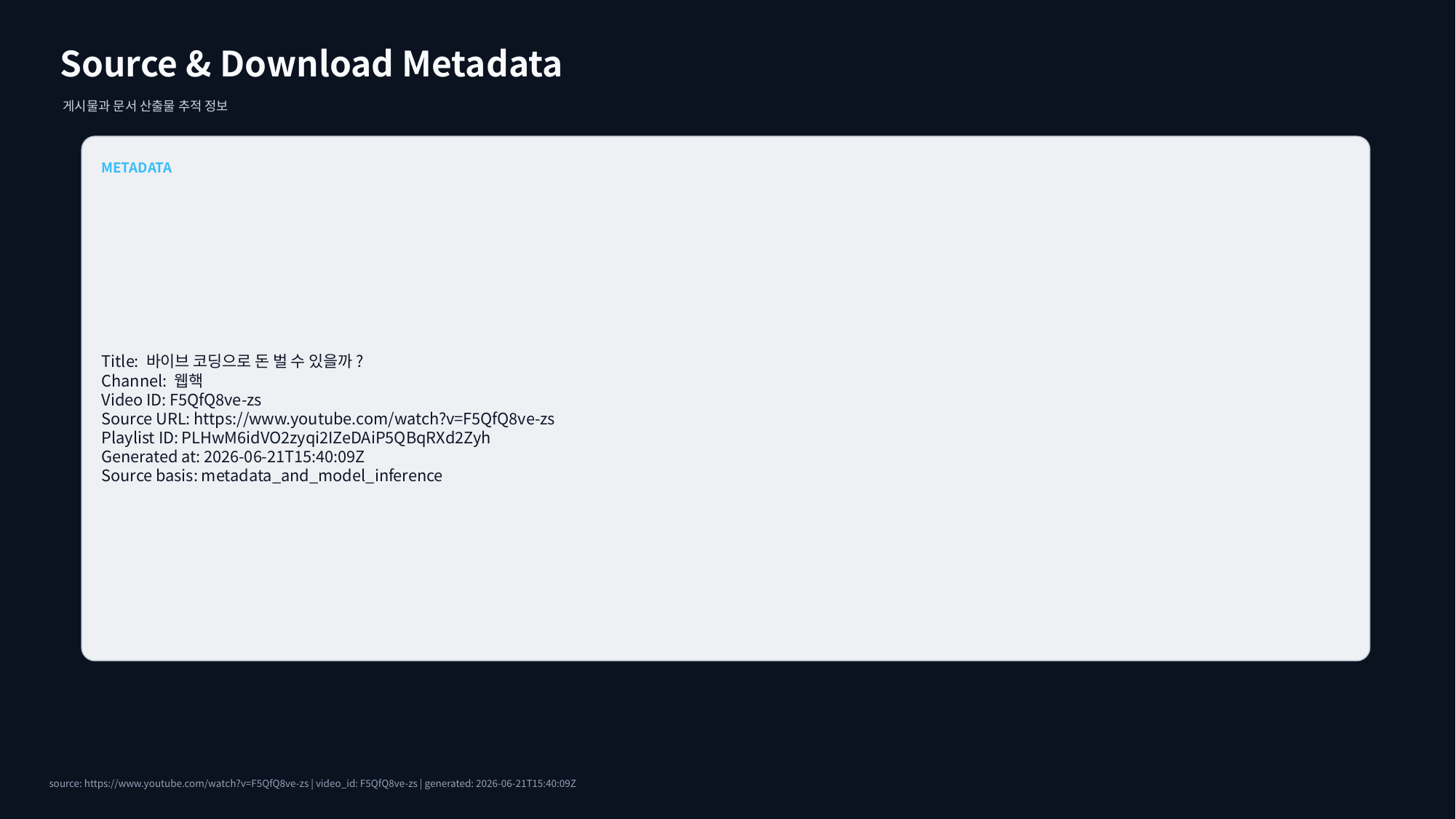

Source & Download Metadata
게시물과 문서 산출물 추적 정보

METADATA
Title: 바이브 코딩으로 돈 벌 수 있을까?
Channel: 웹핵
Video ID: F5QfQ8ve-zs
Source URL: https://www.youtube.com/watch?v=F5QfQ8ve-zs
Playlist ID: PLHwM6idVO2zyqi2IZeDAiP5QBqRXd2Zyh
Generated at: 2026-06-21T15:40:09Z
Source basis: metadata_and_model_inference
source: https://www.youtube.com/watch?v=F5QfQ8ve-zs | video_id: F5QfQ8ve-zs | generated: 2026-06-21T15:40:09Z